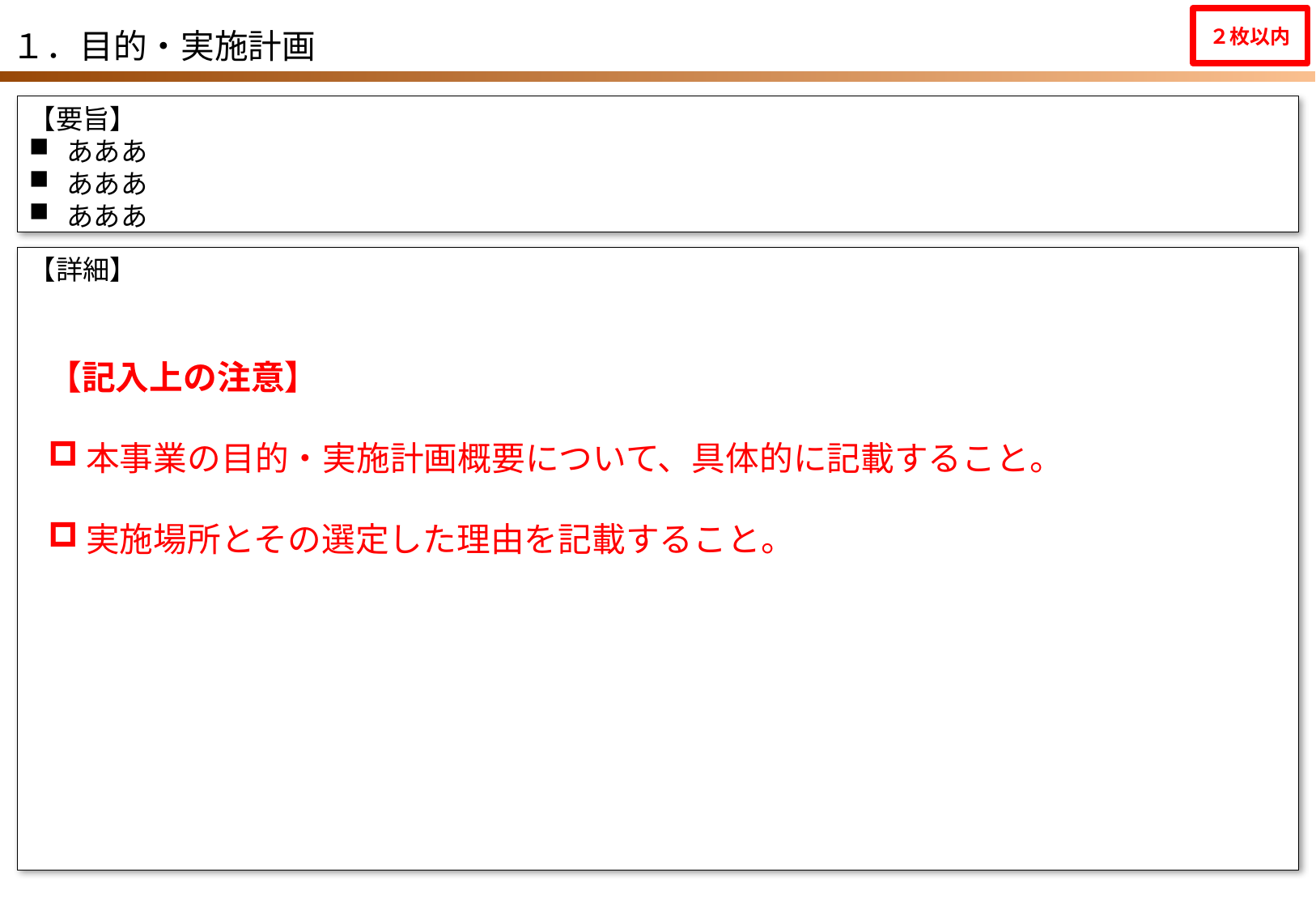

２枚以内
１．目的・実施計画

【要旨】
あああ
あああ
あああ
【詳細】
【記入上の注意】

本事業の目的・実施計画概要について、具体的に記載すること。

実施場所とその選定した理由を記載すること。